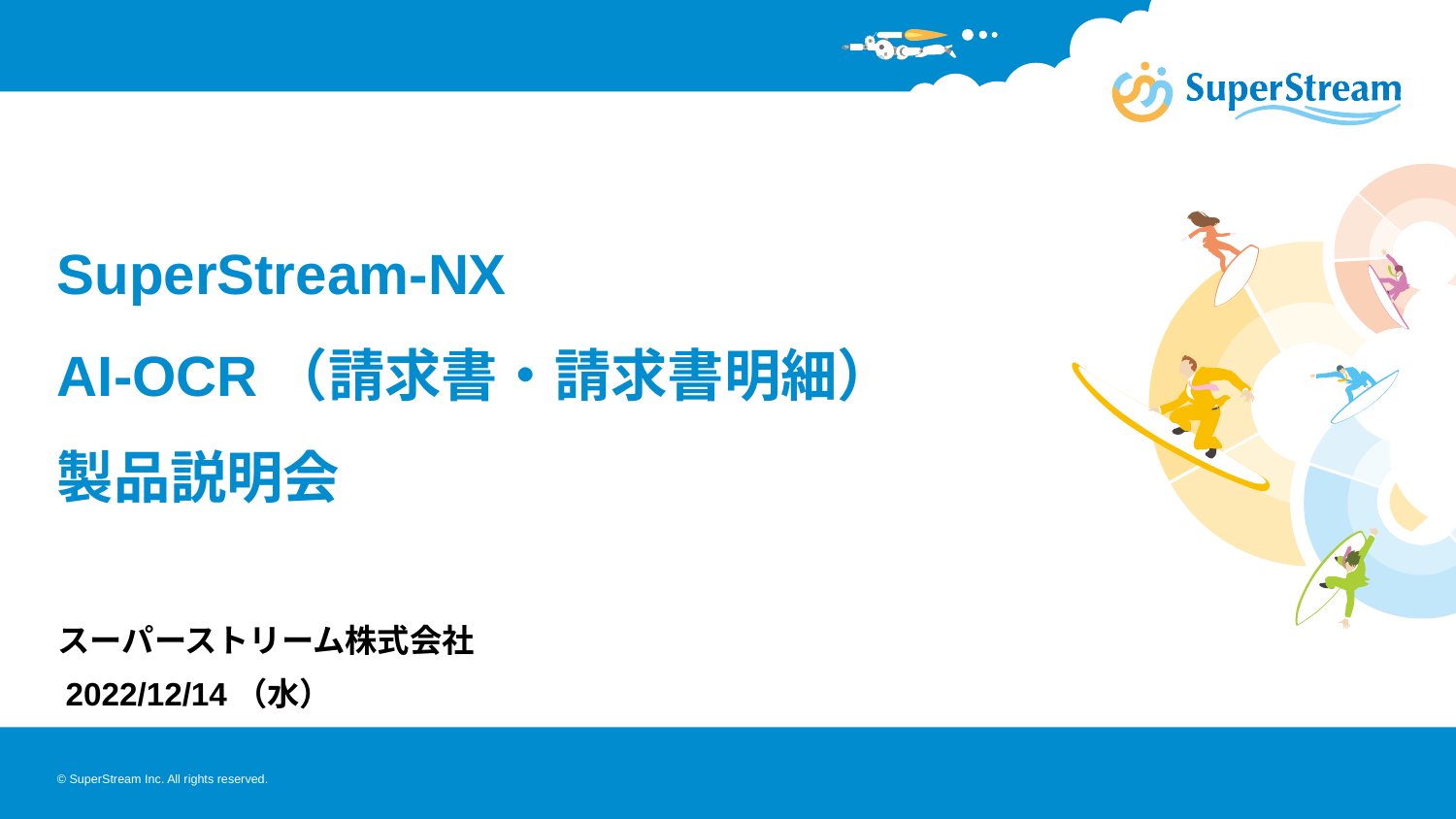

# SuperStream-NX AI-OCR（請求書・請求書明細） 製品説明会
　スーパーストリーム株式会社
　2022/12/14（水）
© SuperStream Inc. All rights reserved.